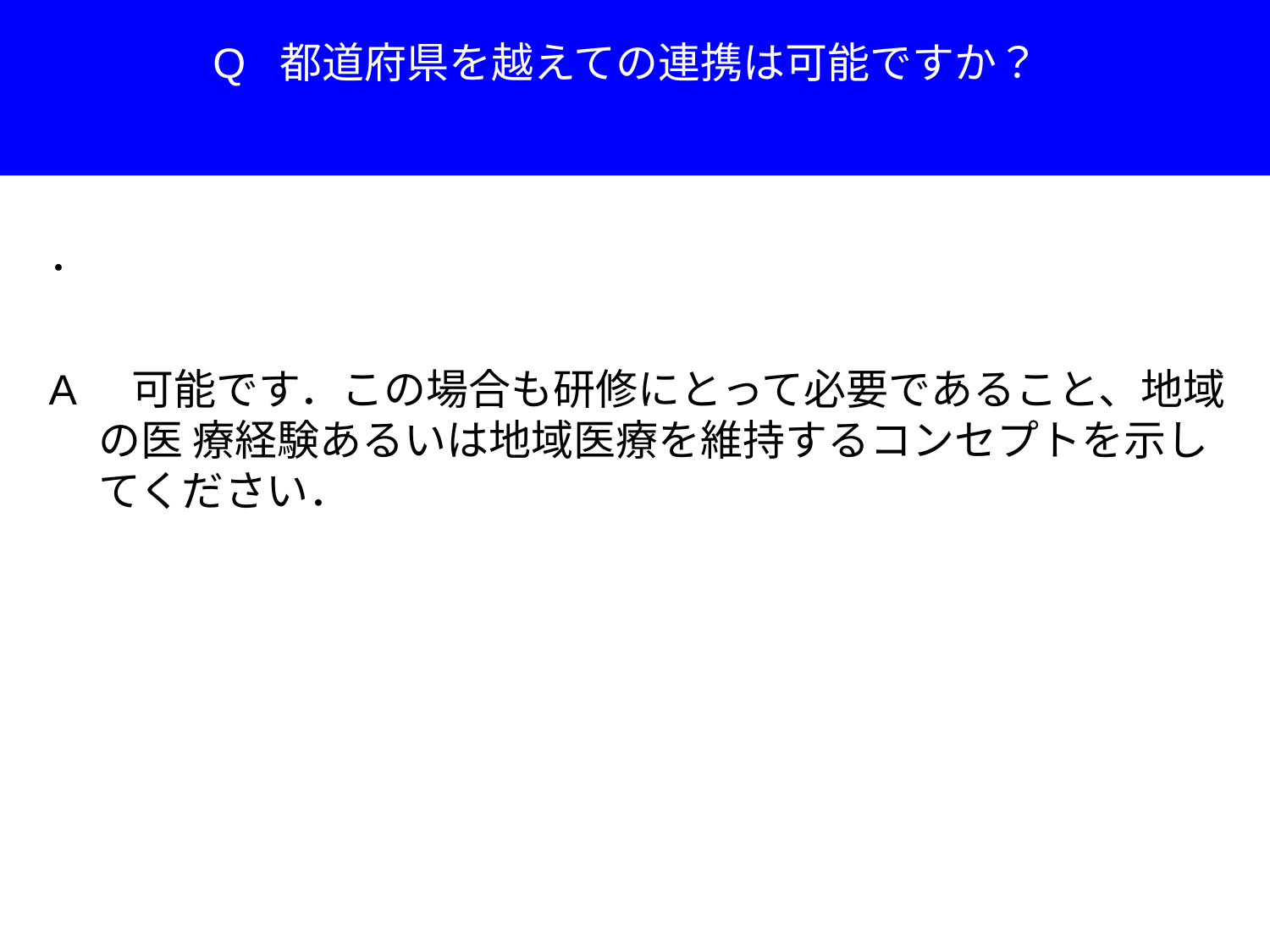

Q  都道府県を越えての連携は可能ですか？

．

A    可能です．この場合も研修にとって必要であること、地域の医 療経験あるいは地域医療を維持するコンセプトを示してください．